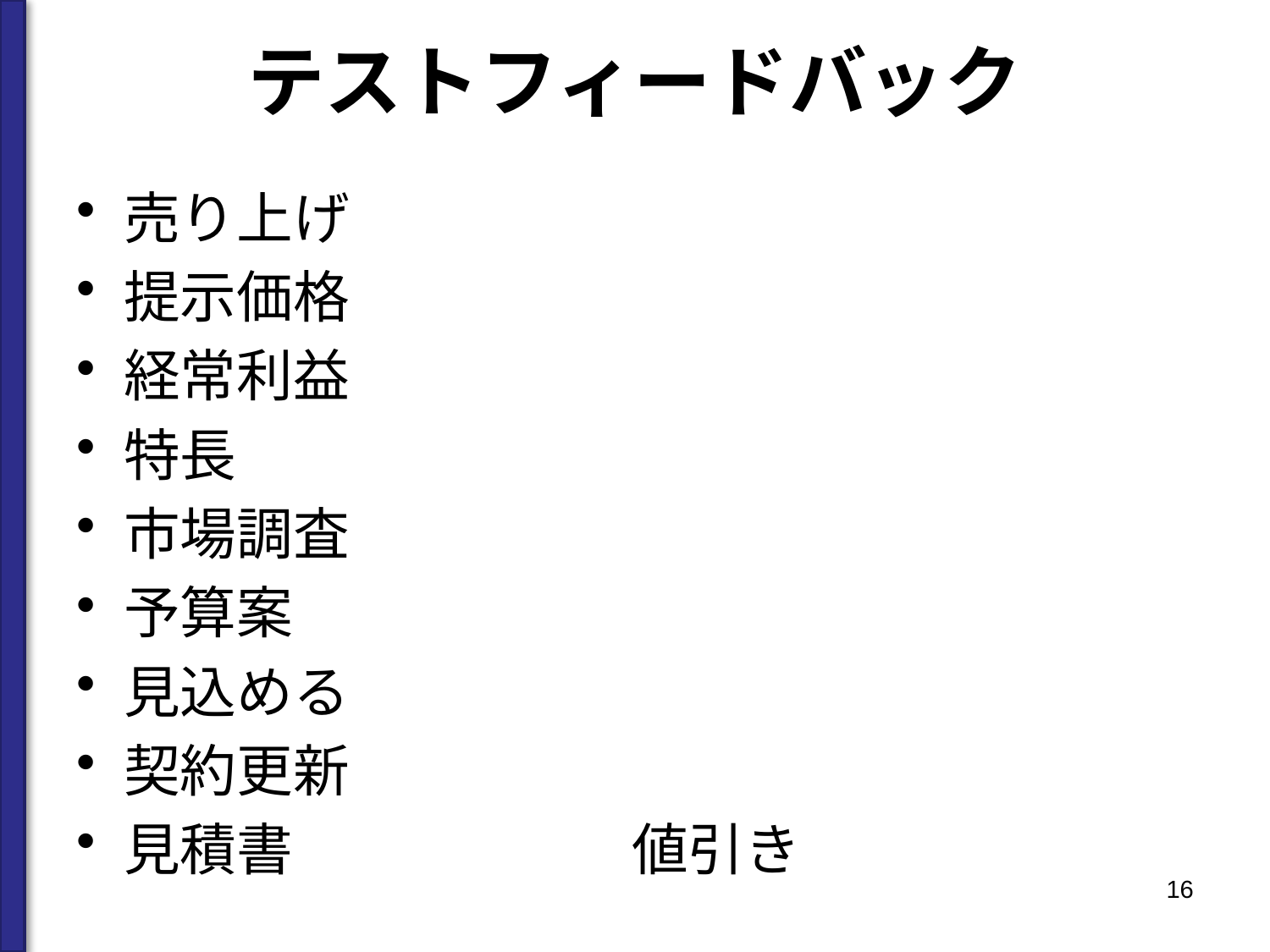

# テストフィードバック
売り上げ
提示価格
経常利益
特長
市場調査
予算案
見込める
契約更新
見積書			値引き
16